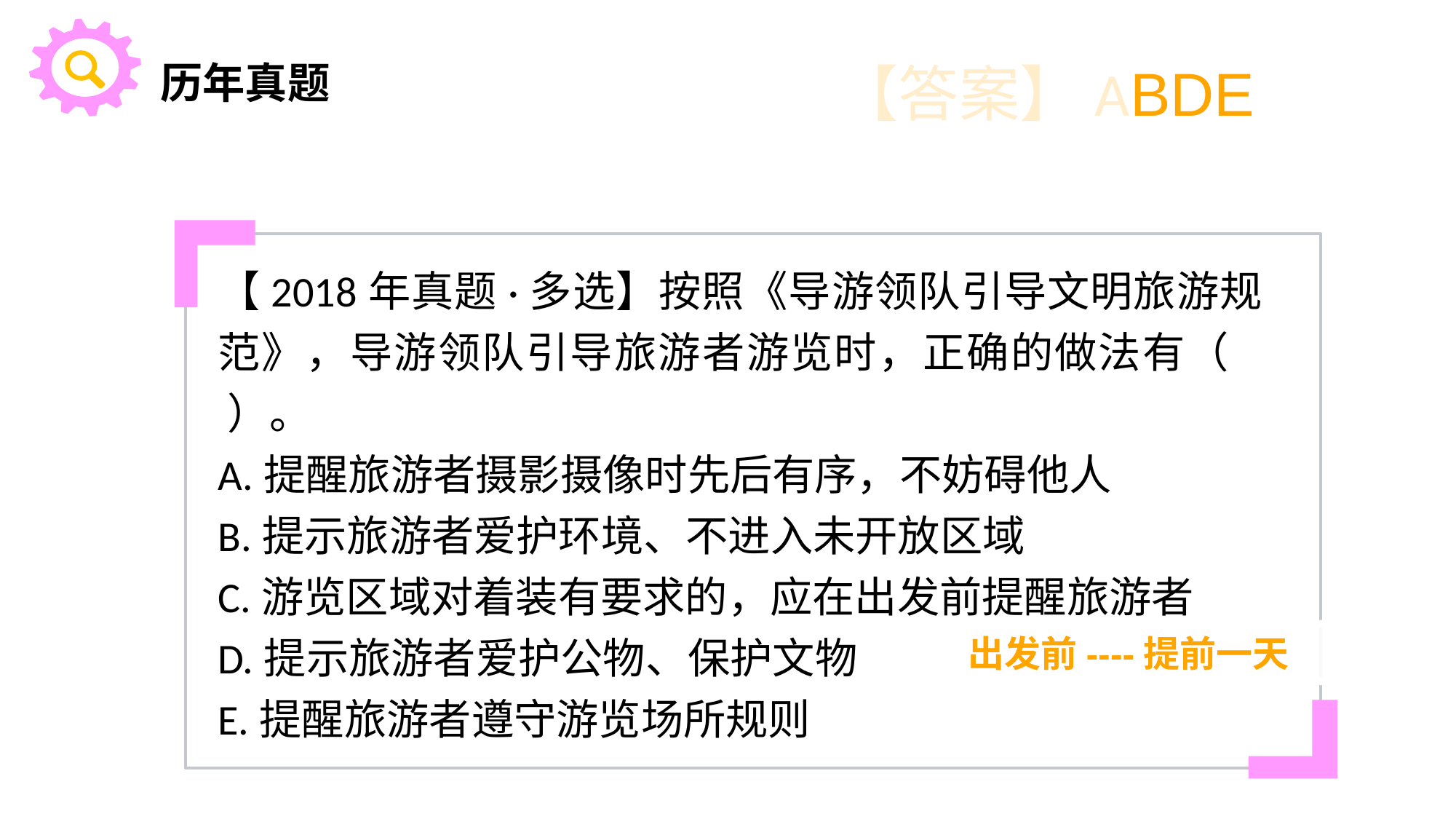

历年真题
【答案】ABDE

【2018年真题·多选】按照《导游领队引导文明旅游规范》，导游领队引导旅游者游览时，正确的做法有（     ）。
A.提醒旅游者摄影摄像时先后有序，不妨碍他人
B.提示旅游者爱护环境、不进入未开放区域
C.游览区域对着装有要求的，应在出发前提醒旅游者
D.提示旅游者爱护公物、保护文物
E.提醒旅游者遵守游览场所规则
出发前----提前一天